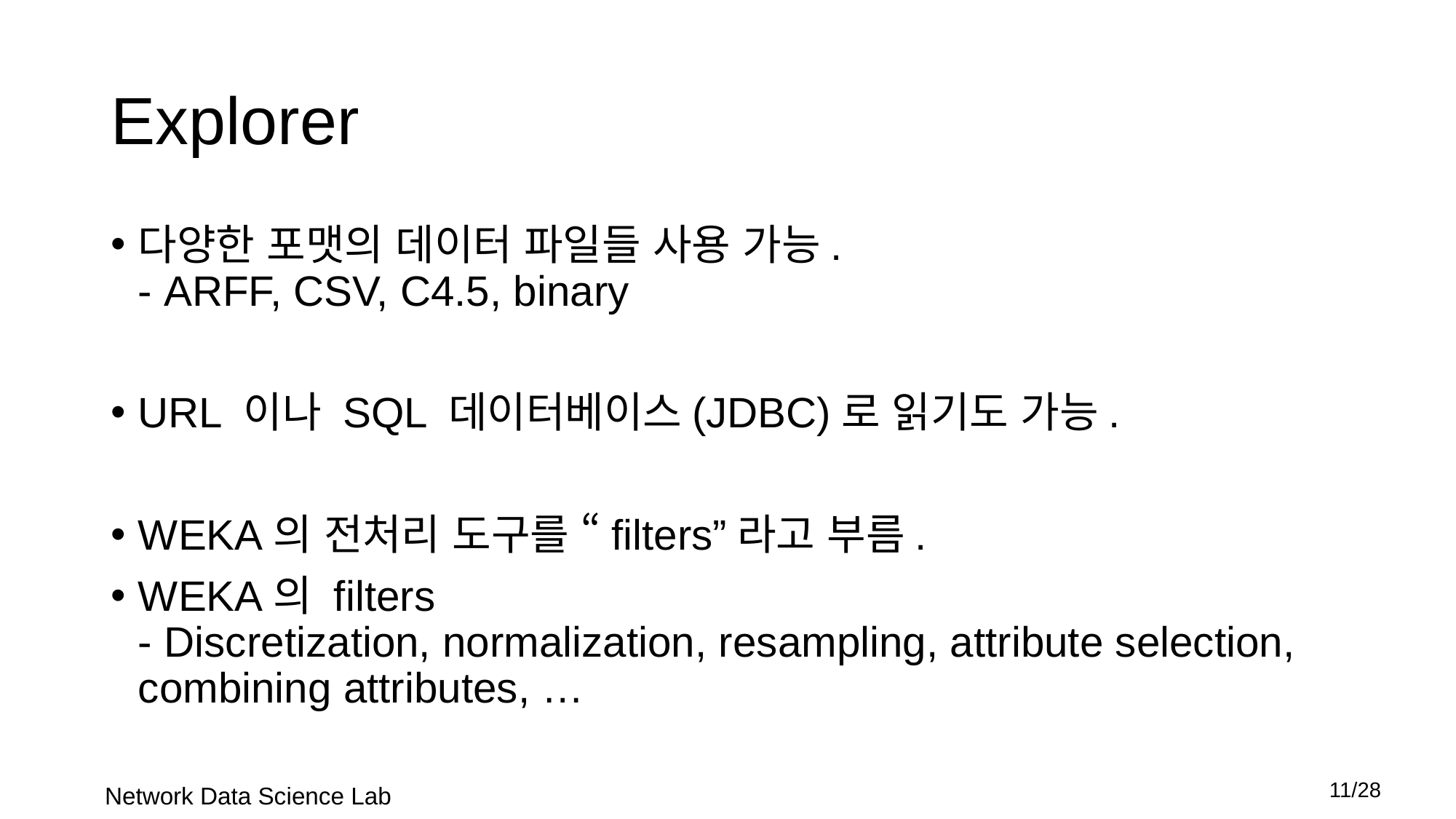

# Explorer
다양한 포맷의 데이터 파일들 사용 가능.
- ARFF, CSV, C4.5, binary

URL 이나 SQL 데이터베이스(JDBC)로 읽기도 가능.

WEKA의 전처리 도구를 “filters”라고 부름.
WEKA의 filters
- Discretization, normalization, resampling, attribute selection, combining attributes, …
11/28